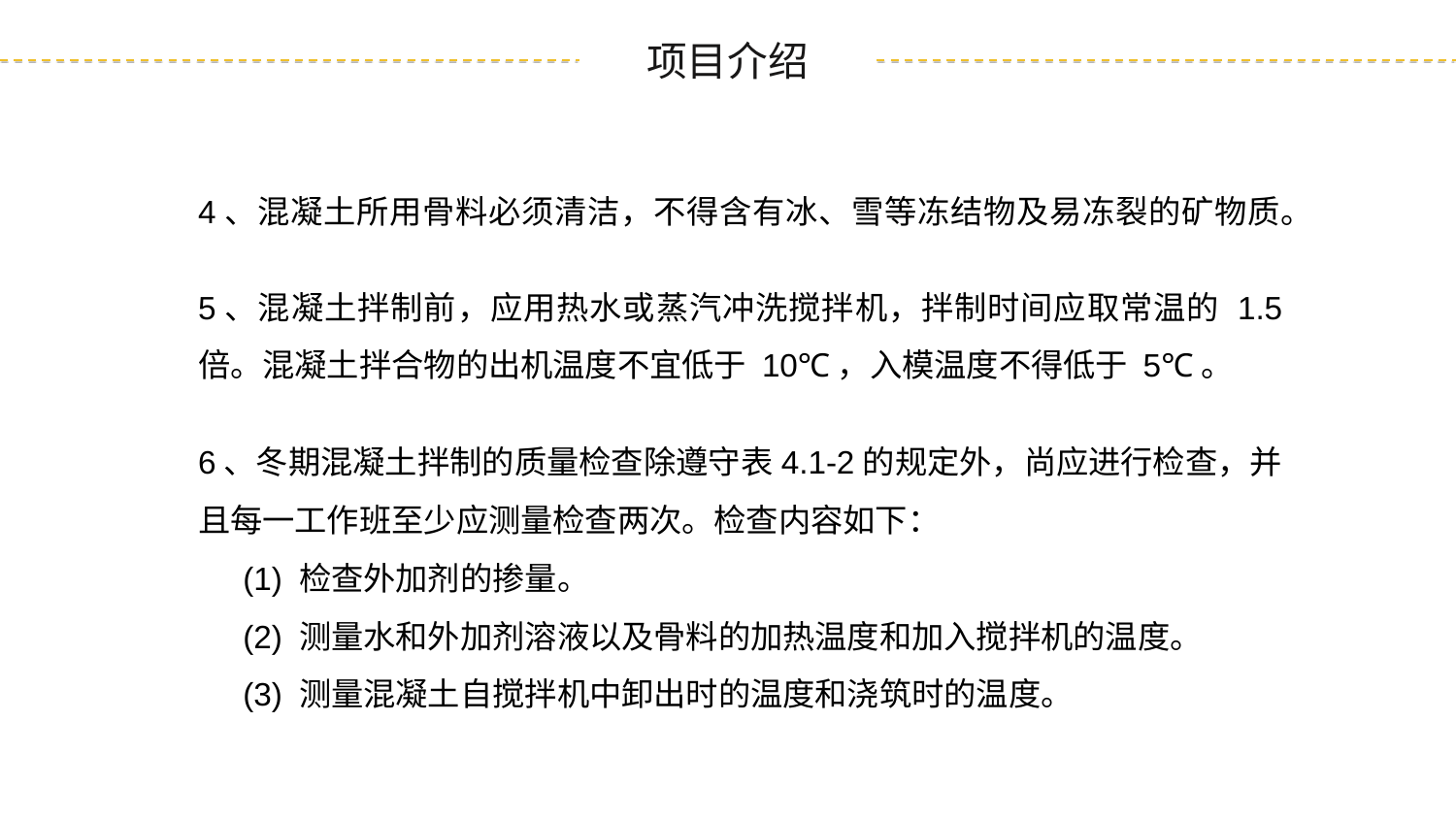

4、混凝土所用骨料必须清洁，不得含有冰、雪等冻结物及易冻裂的矿物质。
5、混凝土拌制前，应用热水或蒸汽冲洗搅拌机，拌制时间应取常温的 1.5 倍。混凝土拌合物的出机温度不宜低于 10℃，入模温度不得低于 5℃。
6、冬期混凝土拌制的质量检查除遵守表4.1-2的规定外，尚应进行检查，并且每一工作班至少应测量检查两次。检查内容如下：
     (1) 检查外加剂的掺量。
     (2) 测量水和外加剂溶液以及骨料的加热温度和加入搅拌机的温度。
     (3) 测量混凝土自搅拌机中卸出时的温度和浇筑时的温度。